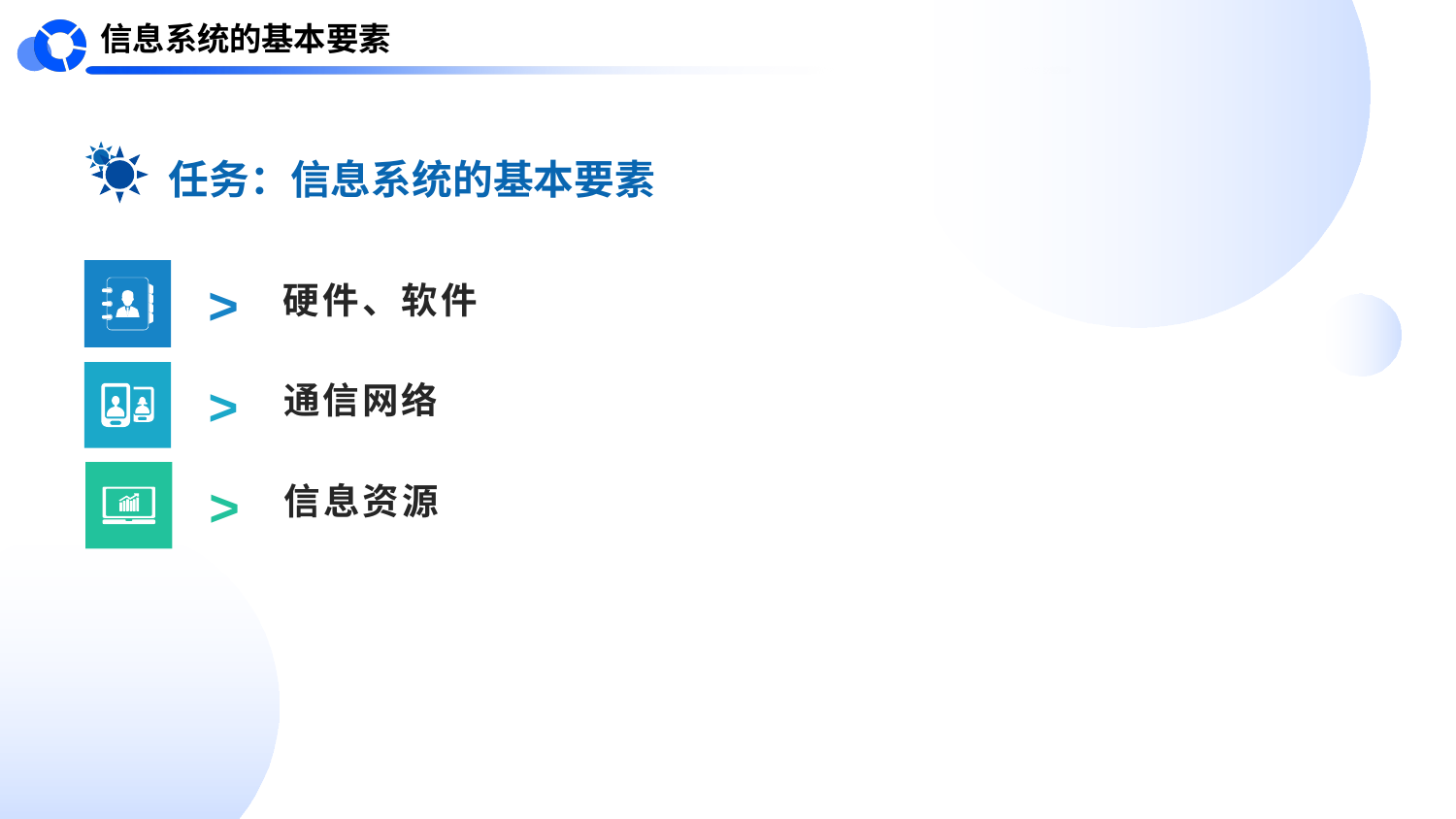

任务：信息系统的基本要素
硬件、软件

>

通信网络

>

信息资源

>